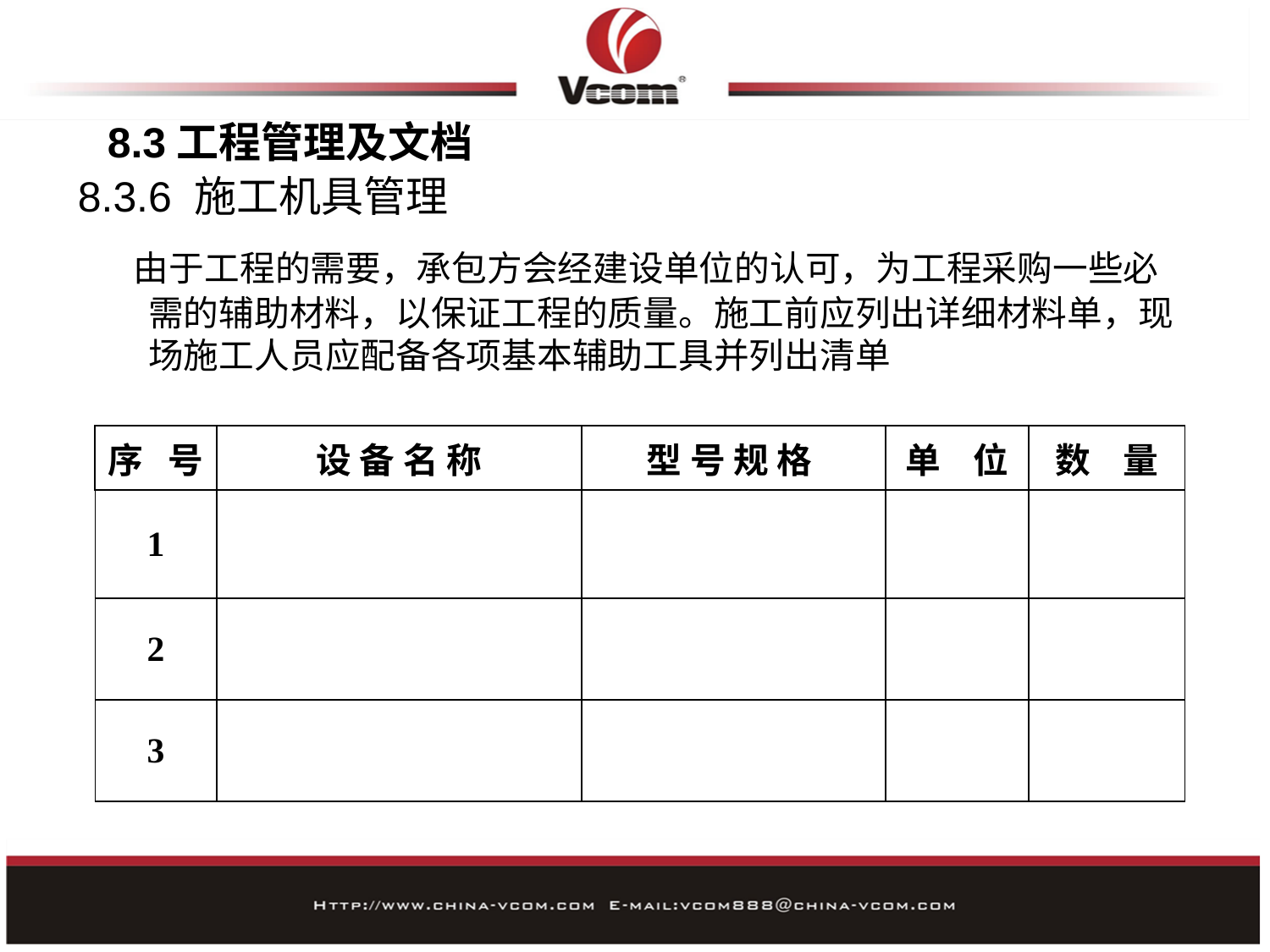

8.3工程管理及文档
8.3.6 施工机具管理
    由于工程的需要，承包方会经建设单位的认可，为工程采购一些必需的辅助材料，以保证工程的质量。施工前应列出详细材料单，现场施工人员应配备各项基本辅助工具并列出清单
| 序 号 | 设 备 名 称 | 型 号 规 格 | 单 位 | 数 量 |
| --- | --- | --- | --- | --- |
| 1 |  |  |  |  |
| 2 |  |  |  |  |
| 3 |  |  |  |  |